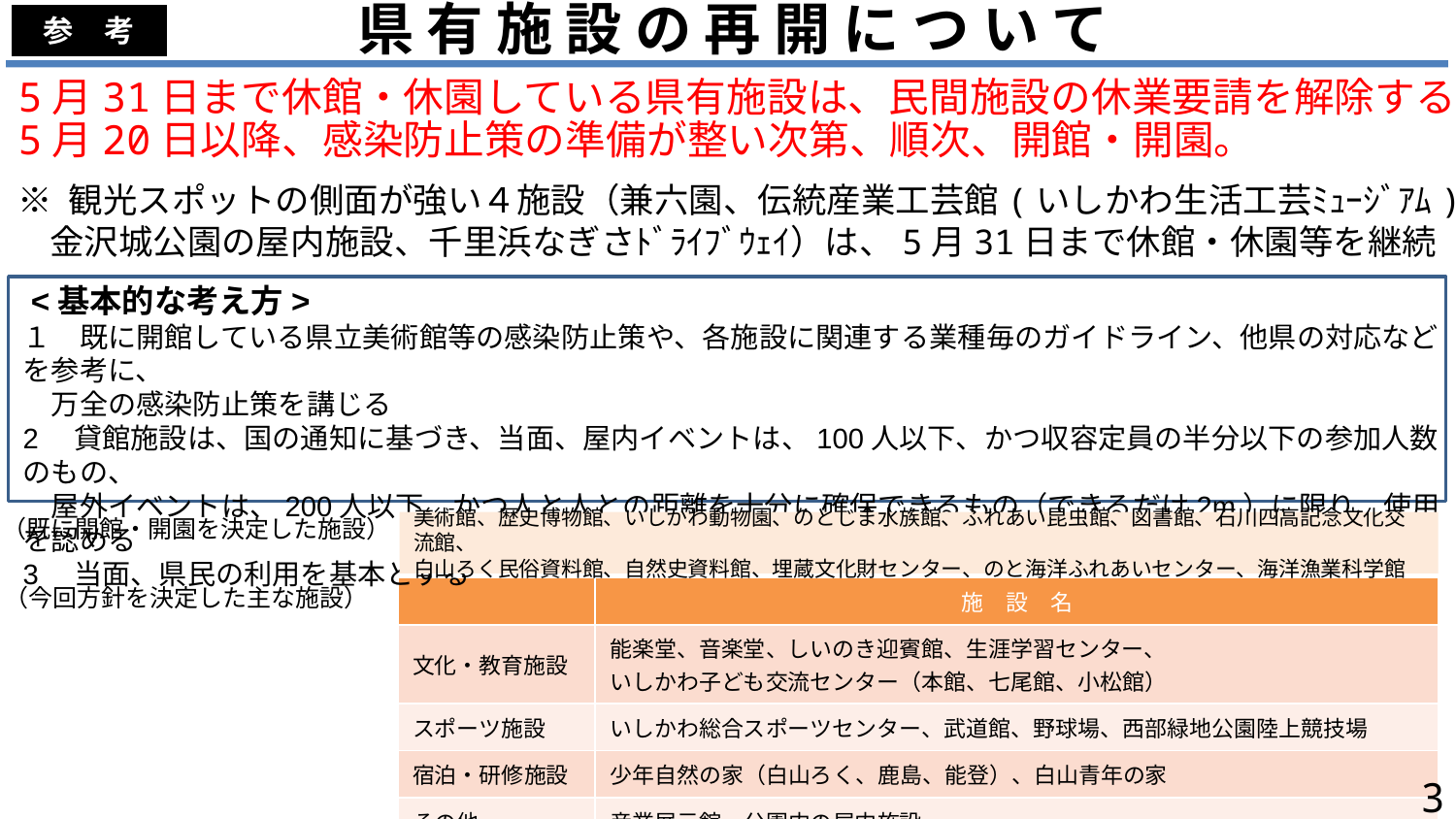

# 県 有 施 設 の 再 開 に つ い て
参　考

5月31日まで休館・休園している県有施設は、民間施設の休業要請を解除する
5月20日以降、感染防止策の準備が整い次第、順次、開館・開園。

※ 観光スポットの側面が強い４施設（兼六園、伝統産業工芸館(いしかわ生活工芸ﾐｭｰｼﾞｱﾑ)、
   金沢城公園の屋内施設、千里浜なぎさﾄﾞﾗｲﾌﾞｳｪｲ）は、5月31日まで休館・休園等を継続

 <基本的な考え方>
１　既に開館している県立美術館等の感染防止策や、各施設に関連する業種毎のガイドライン、他県の対応などを参考に、
　万全の感染防止策を講じる
2　貸館施設は、国の通知に基づき、当面、屋内イベントは、100人以下、かつ収容定員の半分以下の参加人数のもの、
　屋外イベントは、200人以下、かつ人と人との距離を十分に確保できるもの（できるだけ2m）に限り、使用を認める
3　当面、県民の利用を基本とする

（既に開館・開園を決定した施設）
美術館、歴史博物館、いしかわ動物園、のとじま水族館、ふれあい昆虫館、図書館、石川四高記念文化交流館、
白山ろく民俗資料館、自然史資料館、埋蔵文化財センター、のと海洋ふれあいセンター、海洋漁業科学館
（今回方針を決定した主な施設）
|  | 施　設　名 |
| --- | --- |
| 文化・教育施設 | 能楽堂、音楽堂、しいのき迎賓館、生涯学習センター、 いしかわ子ども交流センター（本館、七尾館、小松館） |
| スポーツ施設 | いしかわ総合スポーツセンター、武道館、野球場、西部緑地公園陸上競技場 |
| 宿泊・研修施設 | 少年自然の家（白山ろく、鹿島、能登）、白山青年の家 |
| その他 | 産業展示館、公園内の屋内施設 |
3